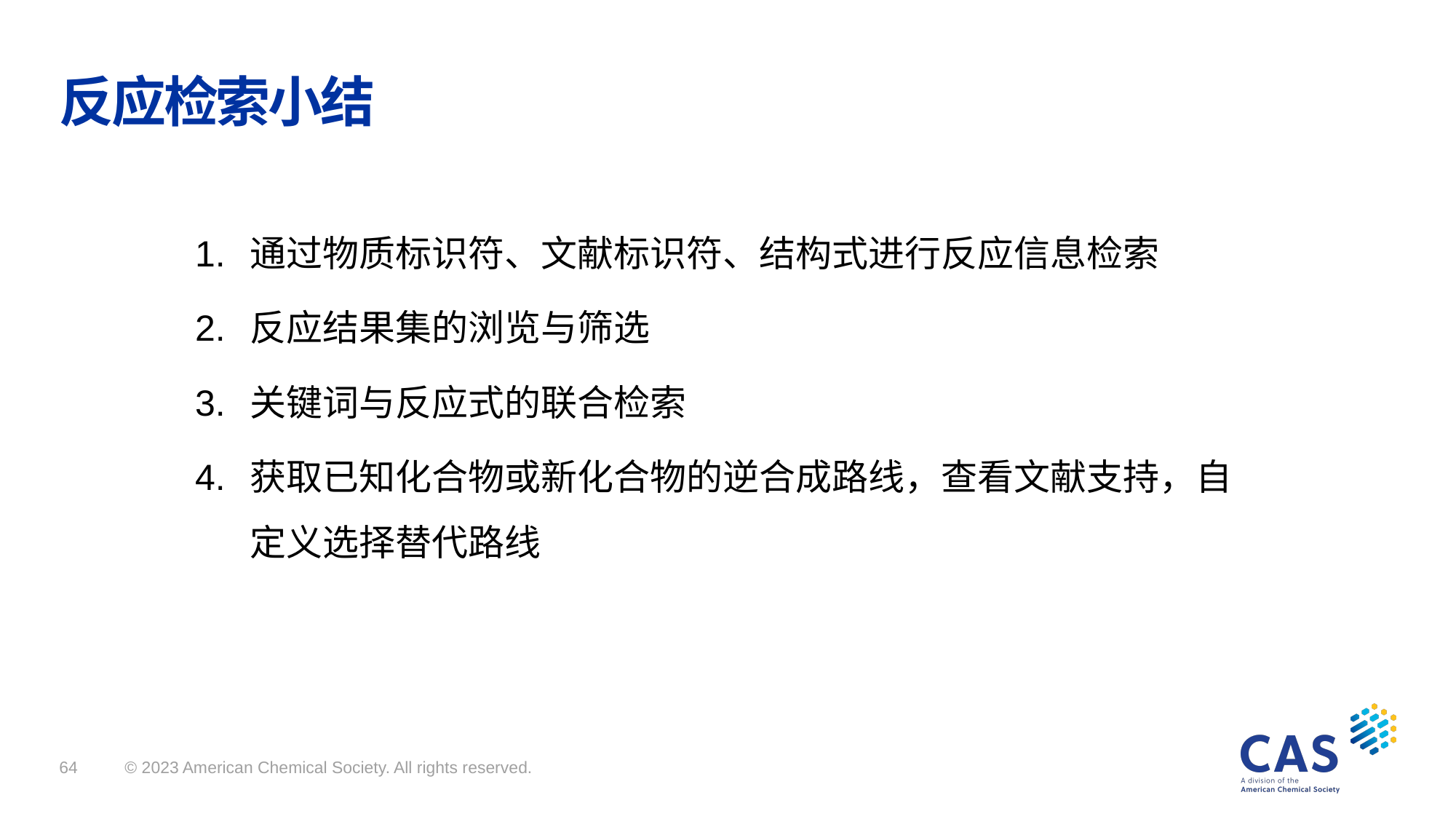

# 反应检索小结
通过物质标识符、文献标识符、结构式进行反应信息检索
反应结果集的浏览与筛选
关键词与反应式的联合检索
获取已知化合物或新化合物的逆合成路线，查看文献支持，自定义选择替代路线
© 2023 American Chemical Society. All rights reserved.
64